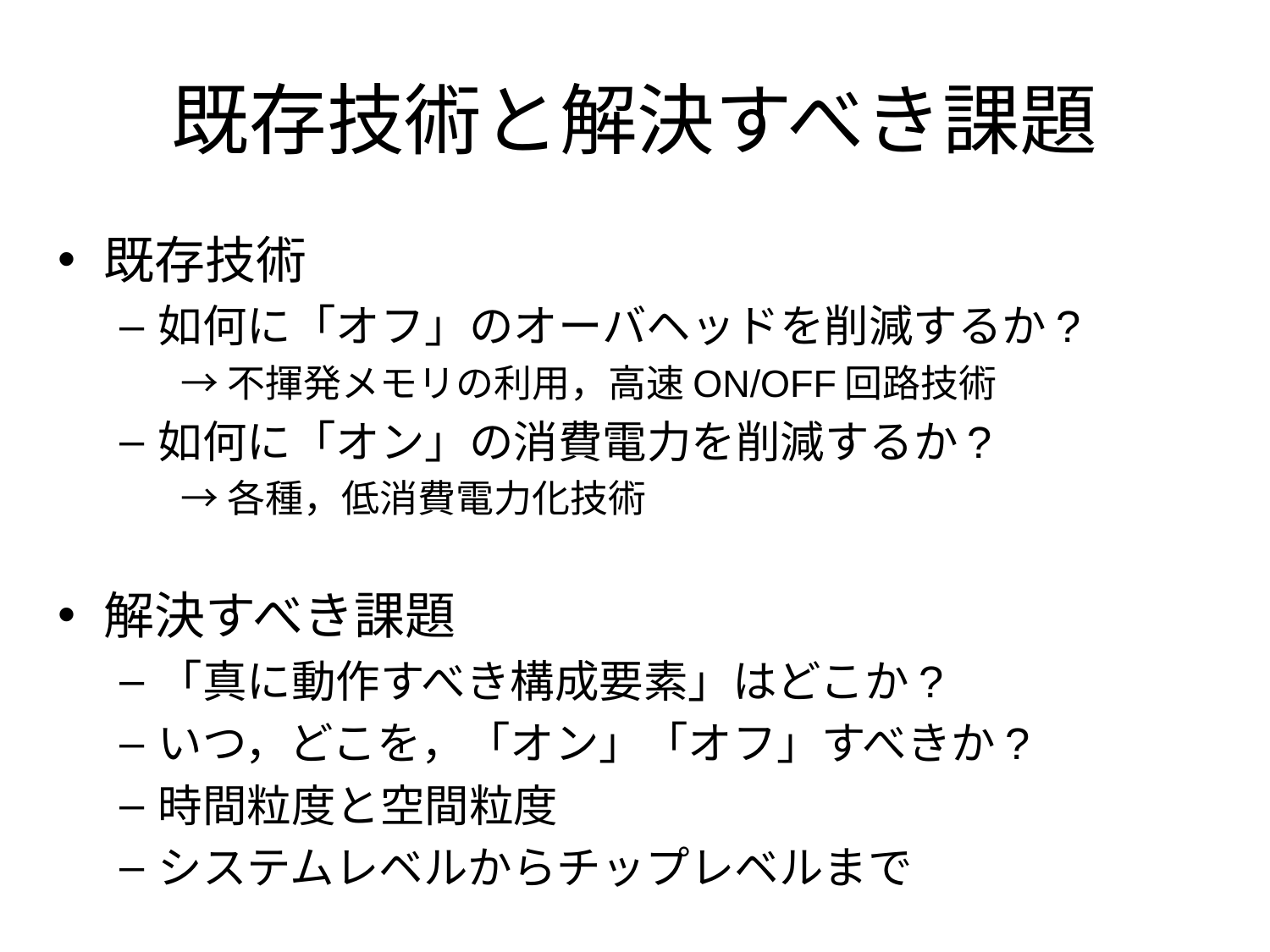

# 既存技術と解決すべき課題
既存技術
如何に「オフ」のオーバヘッドを削減するか?
→不揮発メモリの利用，高速ON/OFF回路技術
如何に「オン」の消費電力を削減するか?
→各種，低消費電力化技術

解決すべき課題
「真に動作すべき構成要素」はどこか?
いつ，どこを，「オン」「オフ」すべきか?
時間粒度と空間粒度
システムレベルからチップレベルまで